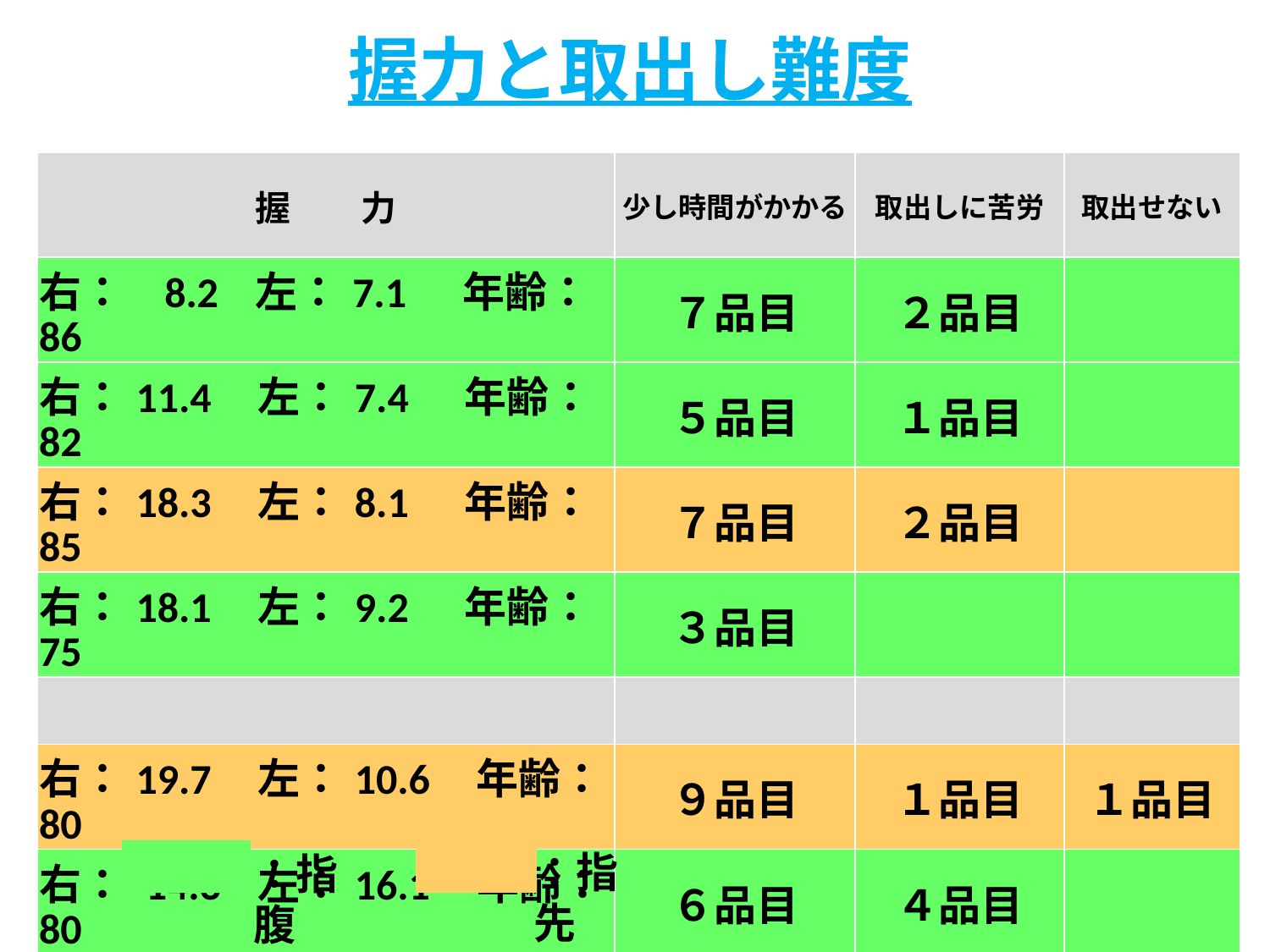

握力と取出し難度
| 握　　力 | 少し時間がかかる | 取出しに苦労 | 取出せない |
| --- | --- | --- | --- |
| 右： 8.2 左：7.1 年齢：86 | ７品目 | ２品目 |  |
| 右：11.4 左：7.4 年齢：82 | ５品目 | １品目 |  |
| 右：18.3 左：8.1 年齢：85 | ７品目 | ２品目 |  |
| 右：18.1 左：9.2 年齢：75 | ３品目 |  |  |
|  |  |  |  |
| 右：19.7 左：10.6 年齢：80 | ９品目 | １品目 | １品目 |
| 右： 14.3 左：16.1 年齢：80 | ６品目 | ４品目 |  |
| 右： 19.1 左：17.5 年齢：71 | ７品目 | １品目 |  |
：指先

：指腹